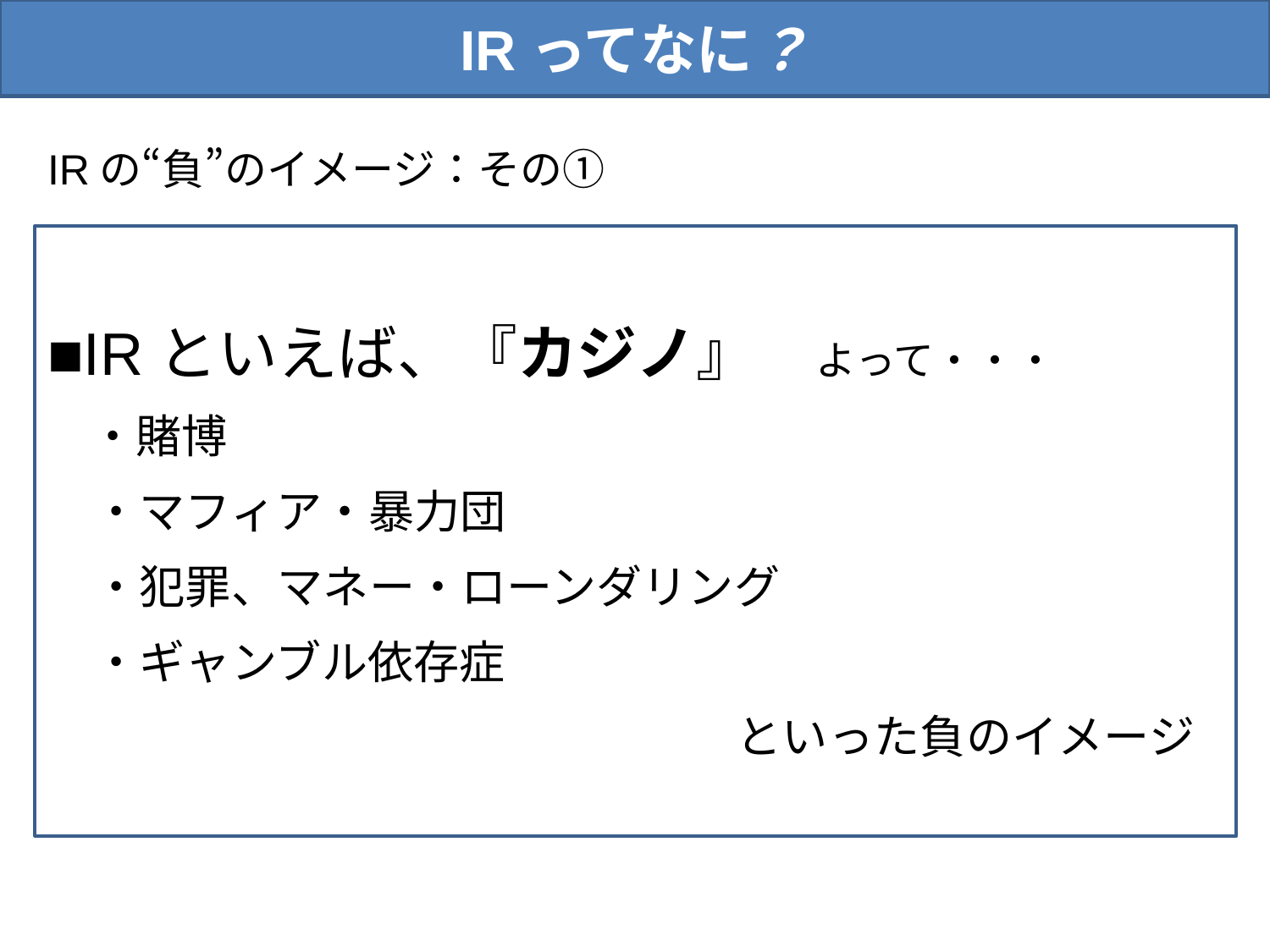

IRってなに？
IRの“負”のイメージ：その①

■IRといえば、『カジノ』　よって・・・
　・賭博
　・マフィア・暴力団
　・犯罪、マネー・ローンダリング
　・ギャンブル依存症
　　　　　　　　　　　　　　　といった負のイメージ